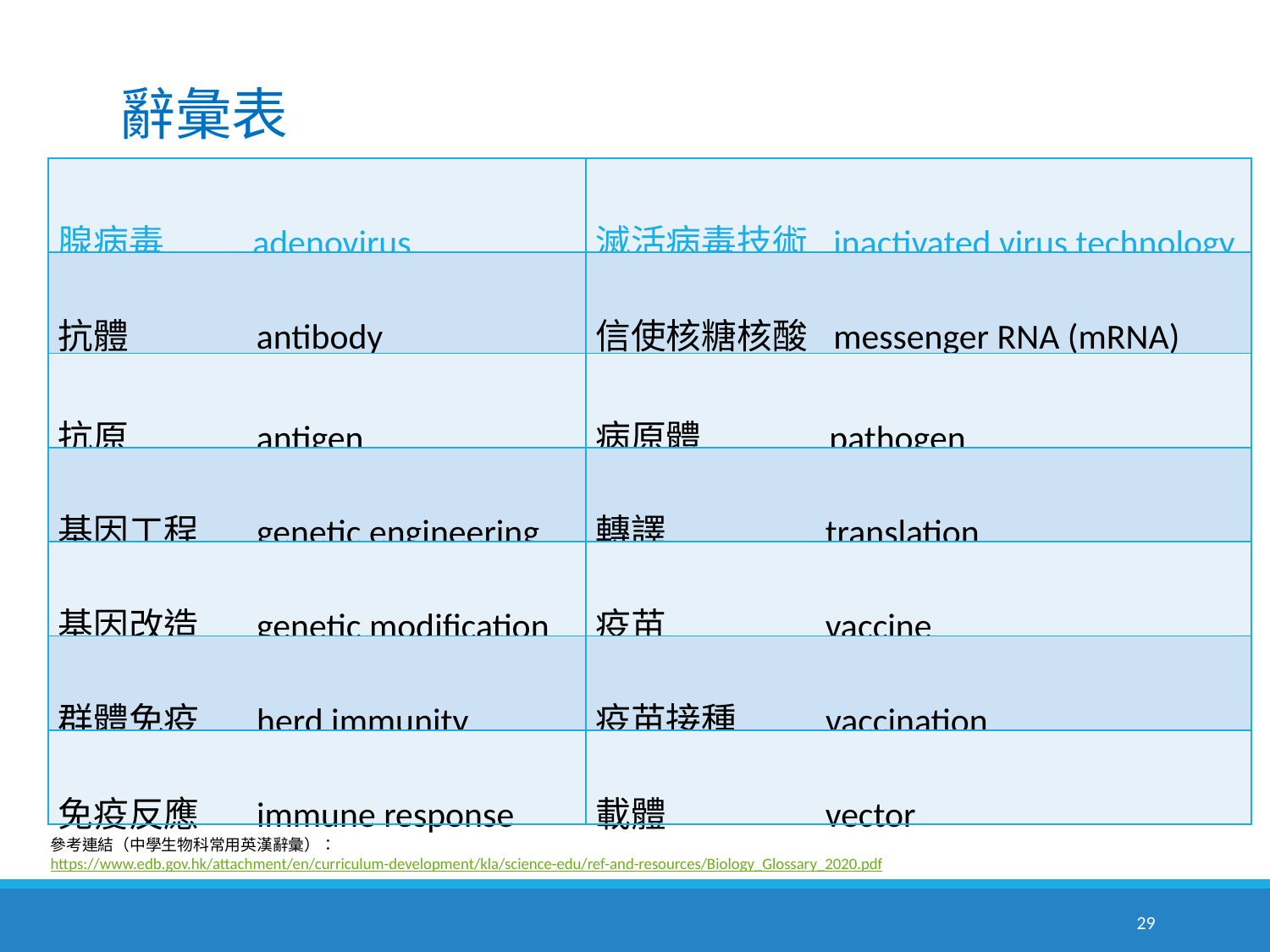

# 辭彙表
| 腺病毒 adenovirus | 滅活病毒技術 inactivated virus technology |
| --- | --- |
| 抗體 antibody | 信使核糖核酸 messenger RNA (mRNA) |
| 抗原 antigen | 病原體 pathogen |
| 基因工程 genetic engineering | 轉譯 translation |
| 基因改造 genetic modification | 疫苗 vaccine |
| 群體免疫 herd immunity | 疫苗接種 vaccination |
| 免疫反應 immune response | 載體 vector |
參考連結（中學生物科常用英漢辭彙）：
https://www.edb.gov.hk/attachment/en/curriculum-development/kla/science-edu/ref-and-resources/Biology_Glossary_2020.pdf

29